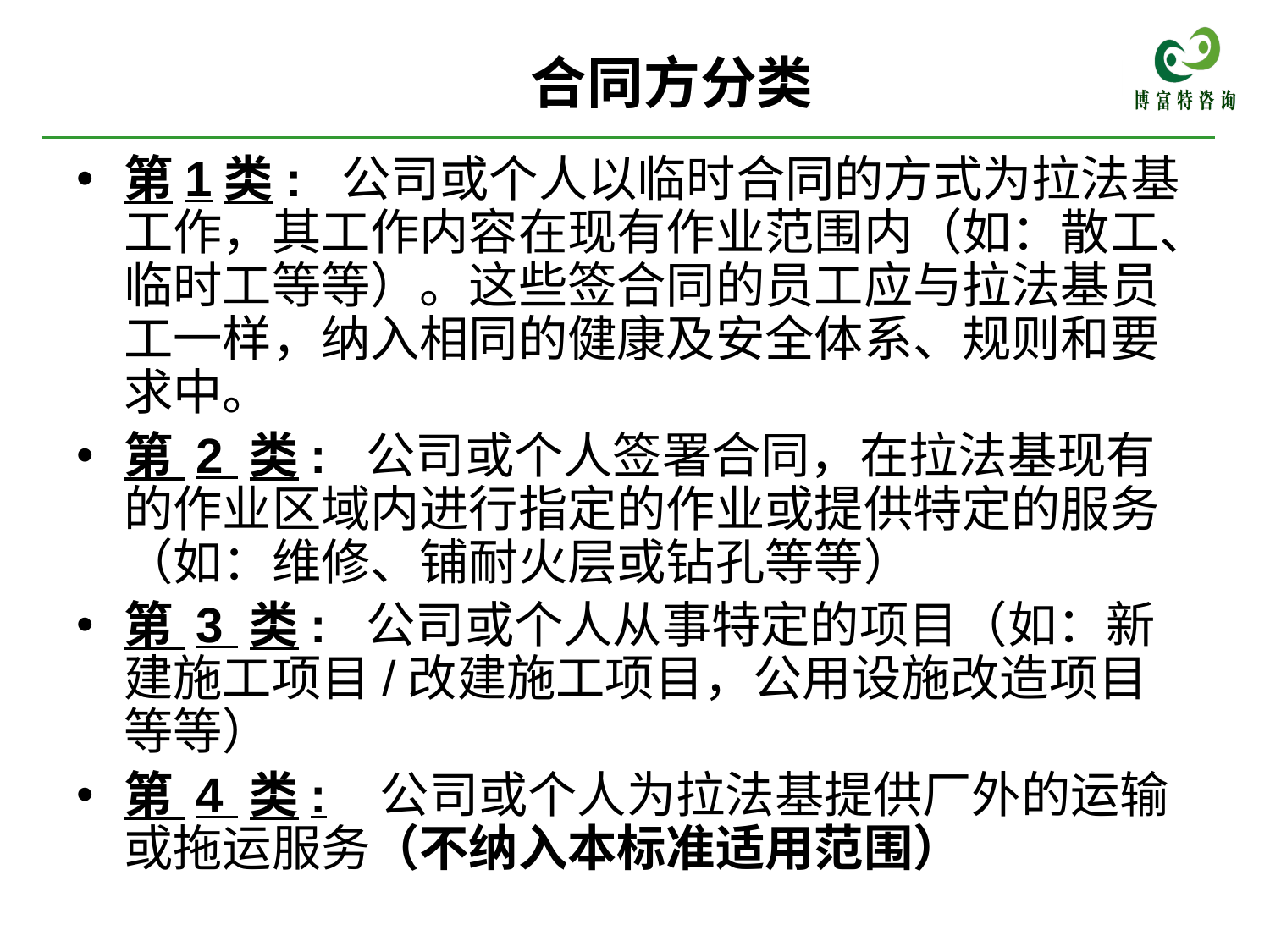

# 合同方分类
第1类:  公司或个人以临时合同的方式为拉法基工作，其工作内容在现有作业范围内（如：散工、临时工等等）。这些签合同的员工应与拉法基员工一样，纳入相同的健康及安全体系、规则和要求中。
第 2 类:  公司或个人签署合同，在拉法基现有的作业区域内进行指定的作业或提供特定的服务（如：维修、铺耐火层或钻孔等等）
第 3 类:  公司或个人从事特定的项目（如：新建施工项目/改建施工项目，公用设施改造项目等等）
第 4 类:   公司或个人为拉法基提供厂外的运输或拖运服务（不纳入本标准适用范围）